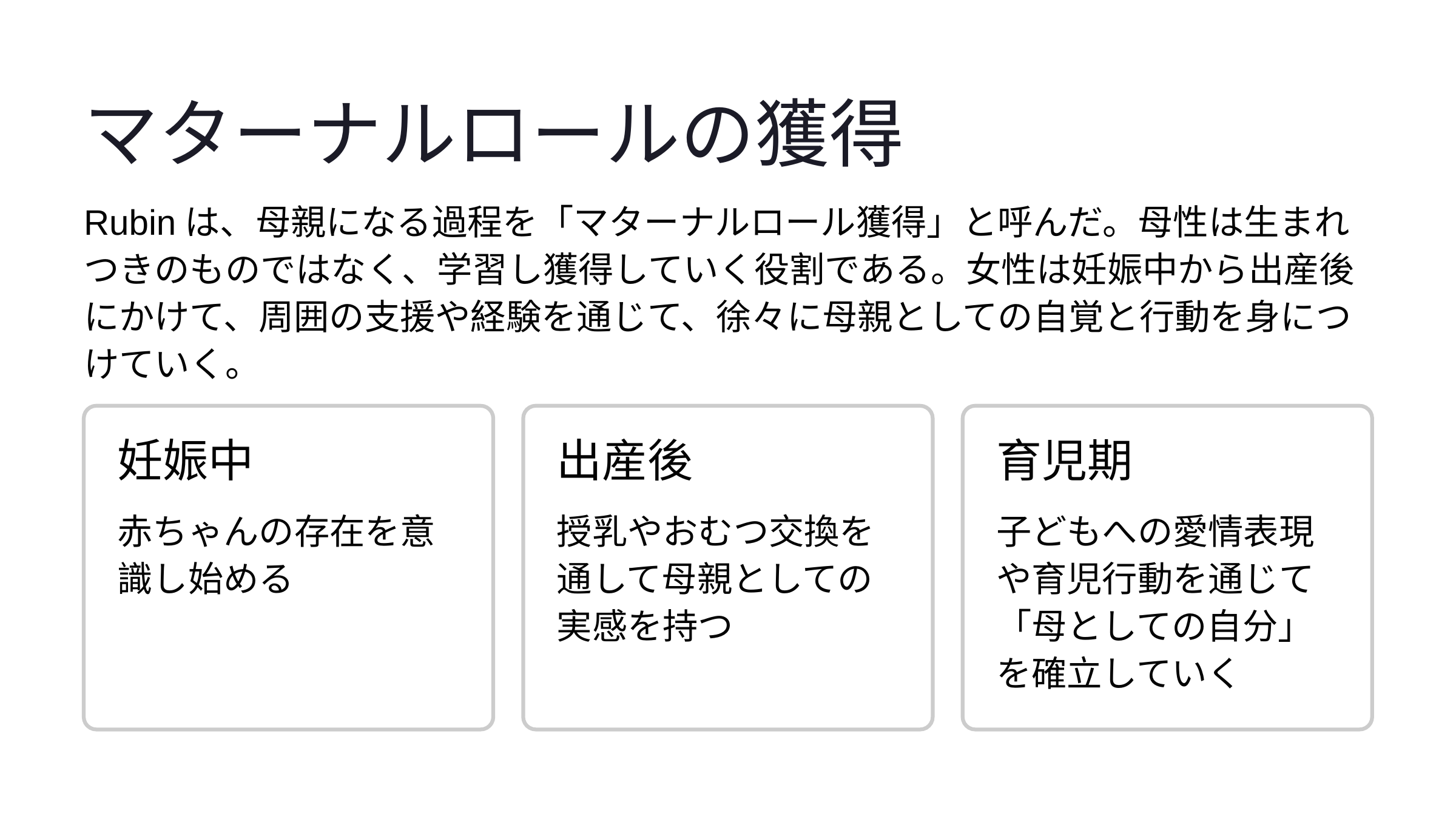

マターナルロールの獲得
Rubinは、母親になる過程を「マターナルロール獲得」と呼んだ。母性は生まれつきのものではなく、学習し獲得していく役割である。女性は妊娠中から出産後にかけて、周囲の支援や経験を通じて、徐々に母親としての自覚と行動を身につけていく。

妊娠中
出産後
育児期
赤ちゃんの存在を意識し始める
授乳やおむつ交換を通して母親としての実感を持つ
子どもへの愛情表現や育児行動を通じて「母としての自分」を確立していく